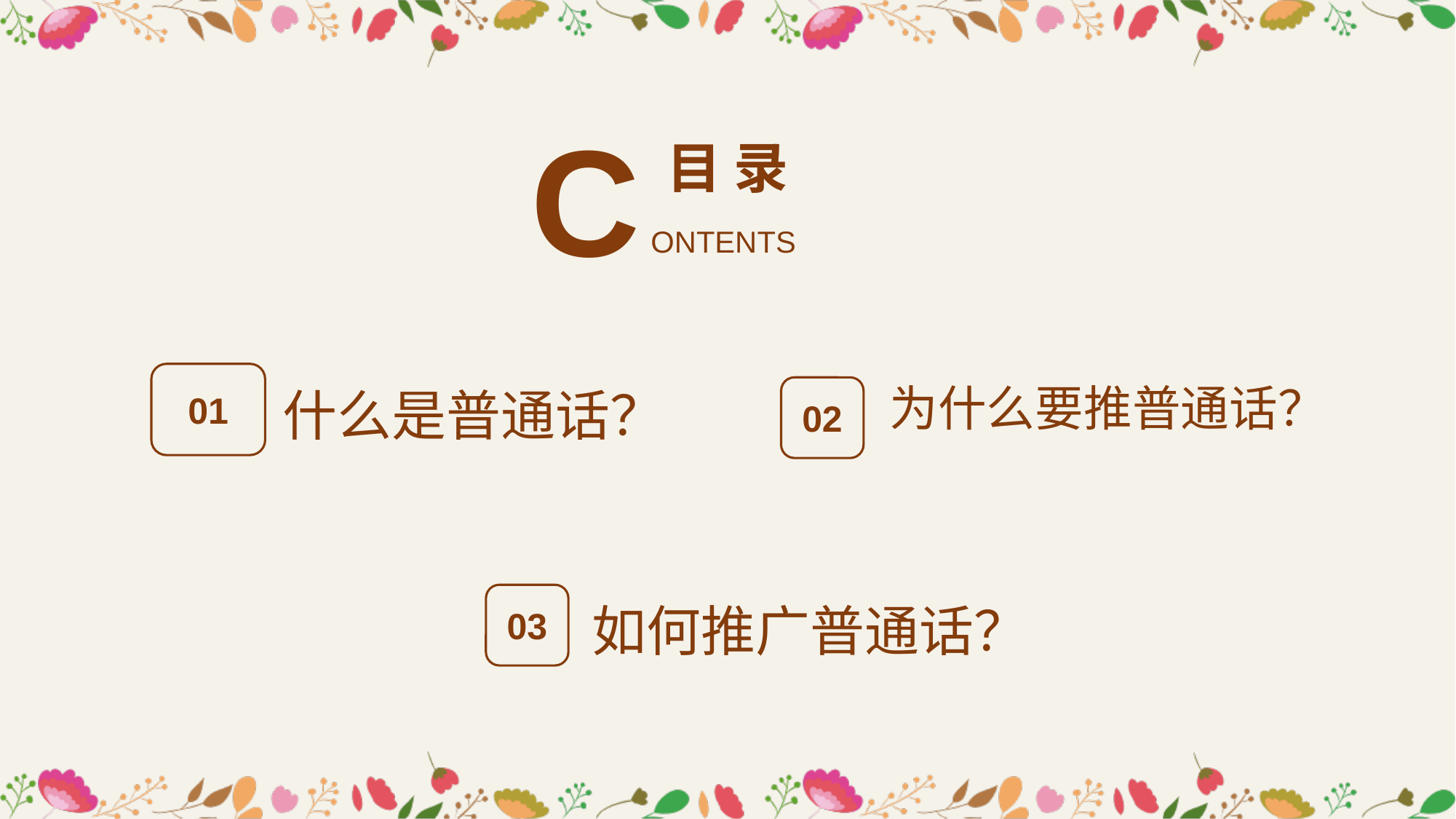

C
目 录
ONTENTS
01
什么是普通话？
02
为什么要推普通话？

如何推广普通话？
03